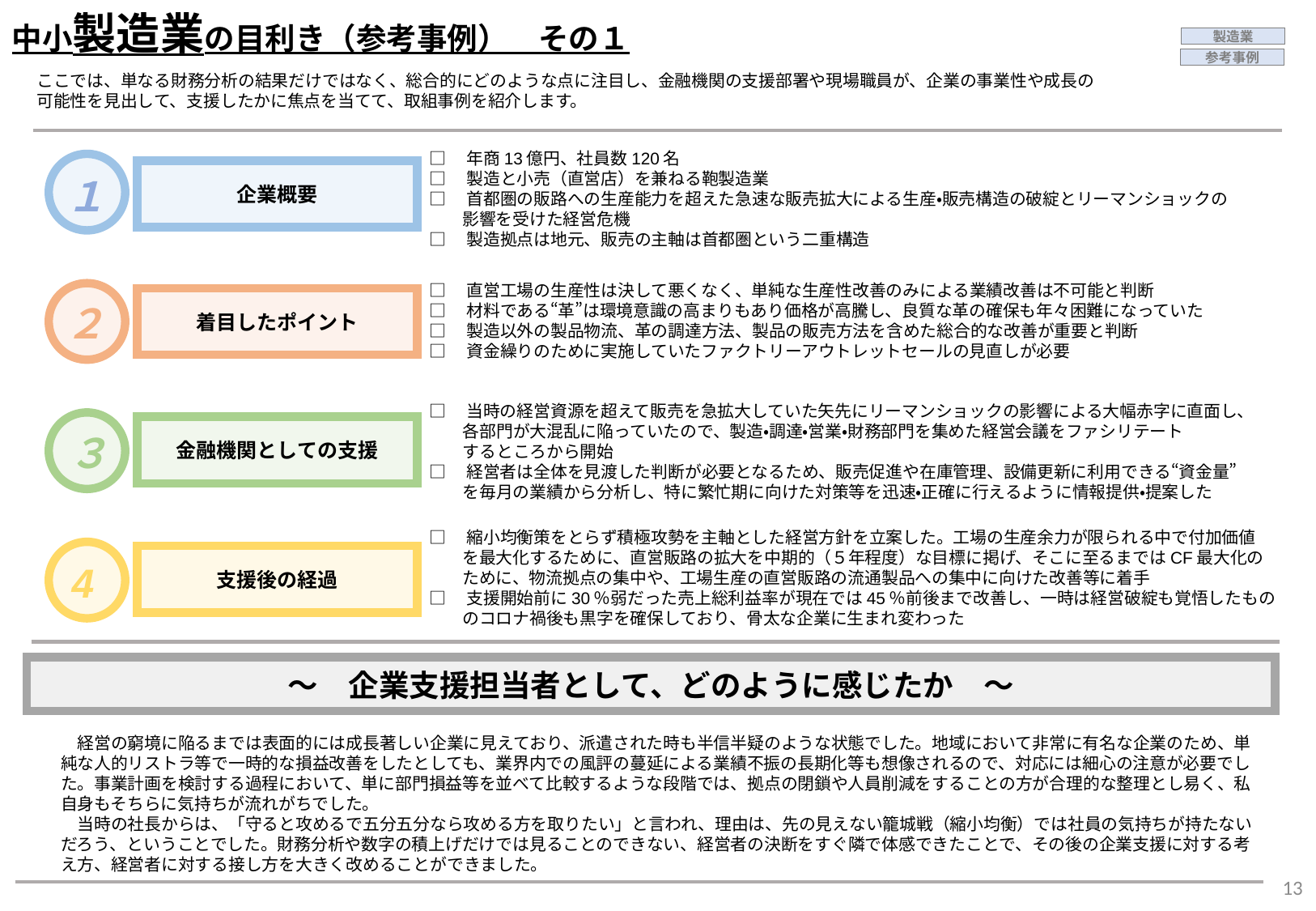

中小製造業の目利き（参考事例）　その１
製造業
参考事例
ここでは、単なる財務分析の結果だけではなく、総合的にどのような点に注目し、金融機関の支援部署や現場職員が、企業の事業性や成長の
可能性を見出して、支援したかに焦点を当てて、取組事例を紹介します。
□　年商13億円、社員数120名
□　製造と小売（直営店）を兼ねる鞄製造業
□　首都圏の販路への生産能力を超えた急速な販売拡大による生産・販売構造の破綻とリーマンショックの
　　影響を受けた経営危機
□　製造拠点は地元、販売の主軸は首都圏という二重構造

１
企業概要
□　直営工場の生産性は決して悪くなく、単純な生産性改善のみによる業績改善は不可能と判断
□　材料である“革”は環境意識の高まりもあり価格が高騰し、良質な革の確保も年々困難になっていた
□　製造以外の製品物流、革の調達方法、製品の販売方法を含めた総合的な改善が重要と判断
□　資金繰りのために実施していたファクトリーアウトレットセールの見直しが必要

着目したポイント
２
□　当時の経営資源を超えて販売を急拡大していた矢先にリーマンショックの影響による大幅赤字に直面し、
　　各部門が大混乱に陥っていたので、製造・調達・営業・財務部門を集めた経営会議をファシリテート
　　するところから開始
□　経営者は全体を見渡した判断が必要となるため、販売促進や在庫管理、設備更新に利用できる“資金量”
　　を毎月の業績から分析し、特に繁忙期に向けた対策等を迅速・正確に行えるように情報提供・提案した

金融機関としての支援
３
□　縮小均衡策をとらず積極攻勢を主軸とした経営方針を立案した。工場の生産余力が限られる中で付加価値
　　を最大化するために、直営販路の拡大を中期的（５年程度）な目標に掲げ、そこに至るまではCF最大化の
　　ために、物流拠点の集中や、工場生産の直営販路の流通製品への集中に向けた改善等に着手
□　支援開始前に30％弱だった売上総利益率が現在では45％前後まで改善し、一時は経営破綻も覚悟したもの
　　のコロナ禍後も黒字を確保しており、骨太な企業に生まれ変わった

支援後の経過
4
～　企業支援担当者として、どのように感じたか　～
　経営の窮境に陥るまでは表面的には成長著しい企業に見えており、派遣された時も半信半疑のような状態でした。地域において非常に有名な企業のため、単純な人的リストラ等で一時的な損益改善をしたとしても、業界内での風評の蔓延による業績不振の長期化等も想像されるので、対応には細心の注意が必要でした。事業計画を検討する過程において、単に部門損益等を並べて比較するような段階では、拠点の閉鎖や人員削減をすることの方が合理的な整理とし易く、私自身もそちらに気持ちが流れがちでした。
　当時の社長からは、「守ると攻めるで五分五分なら攻める方を取りたい」と言われ、理由は、先の見えない籠城戦（縮小均衡）では社員の気持ちが持たないだろう、ということでした。財務分析や数字の積上げだけでは見ることのできない、経営者の決断をすぐ隣で体感できたことで、その後の企業支援に対する考え方、経営者に対する接し方を大きく改めることができました。
13